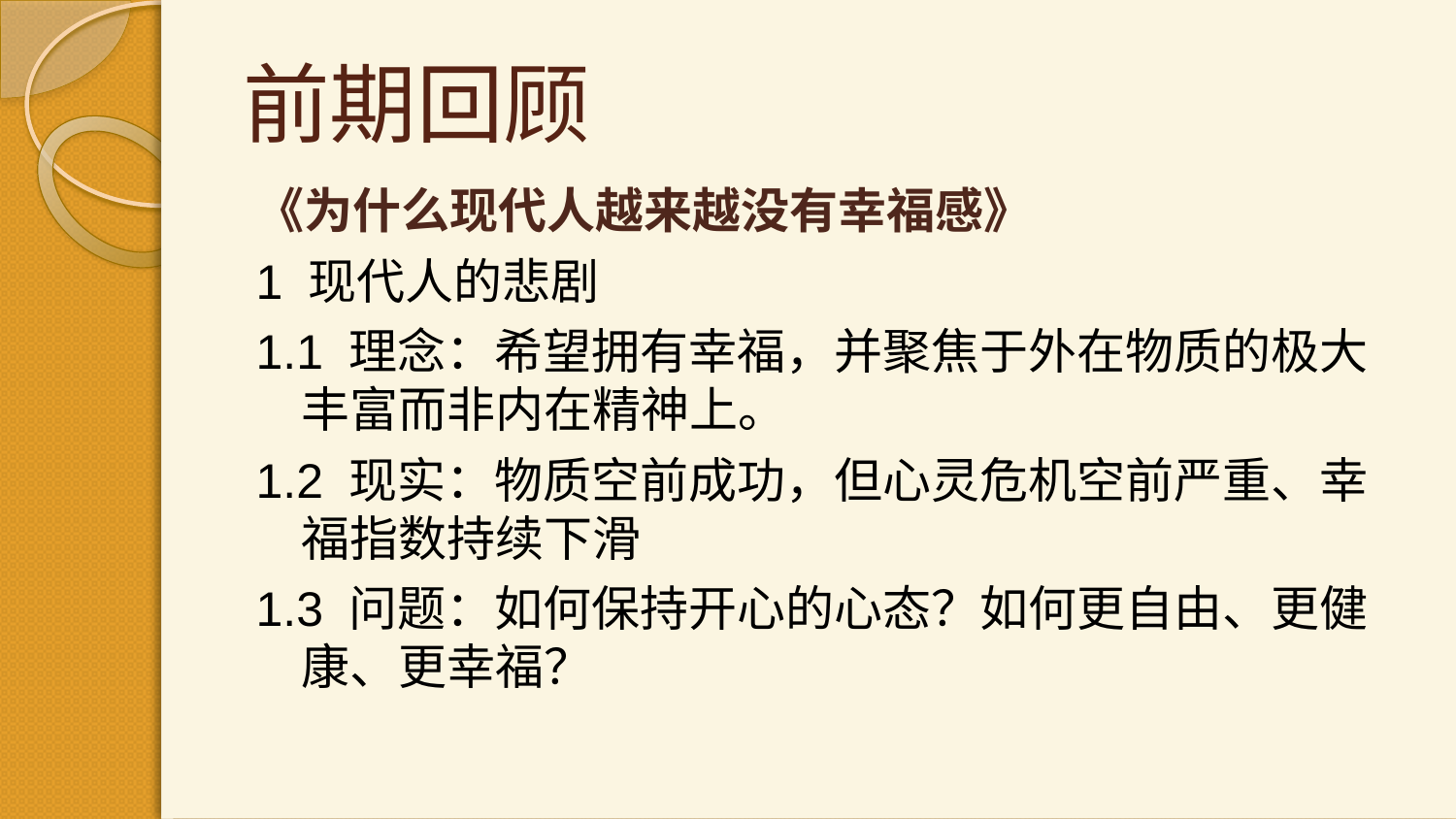

# 前期回顾
《为什么现代人越来越没有幸福感》
1 现代人的悲剧
1.1 理念：希望拥有幸福，并聚焦于外在物质的极大丰富而非内在精神上。
1.2 现实：物质空前成功，但心灵危机空前严重、幸福指数持续下滑
1.3 问题：如何保持开心的心态？如何更自由、更健康、更幸福？